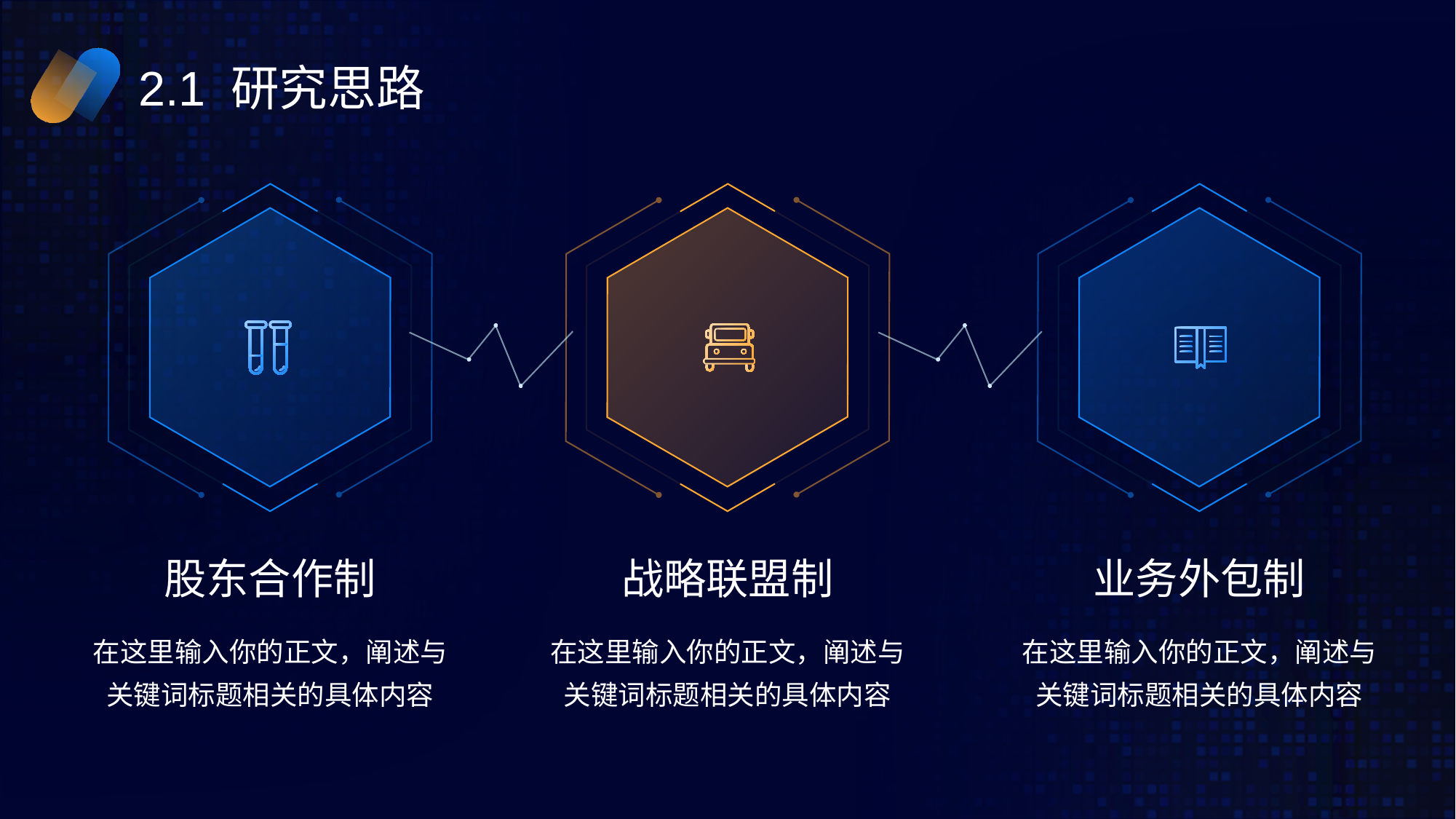

# 2.1 研究思路

股东合作制
战略联盟制
业务外包制
在这里输入你的正文，阐述与关键词标题相关的具体内容
在这里输入你的正文，阐述与关键词标题相关的具体内容
在这里输入你的正文，阐述与关键词标题相关的具体内容